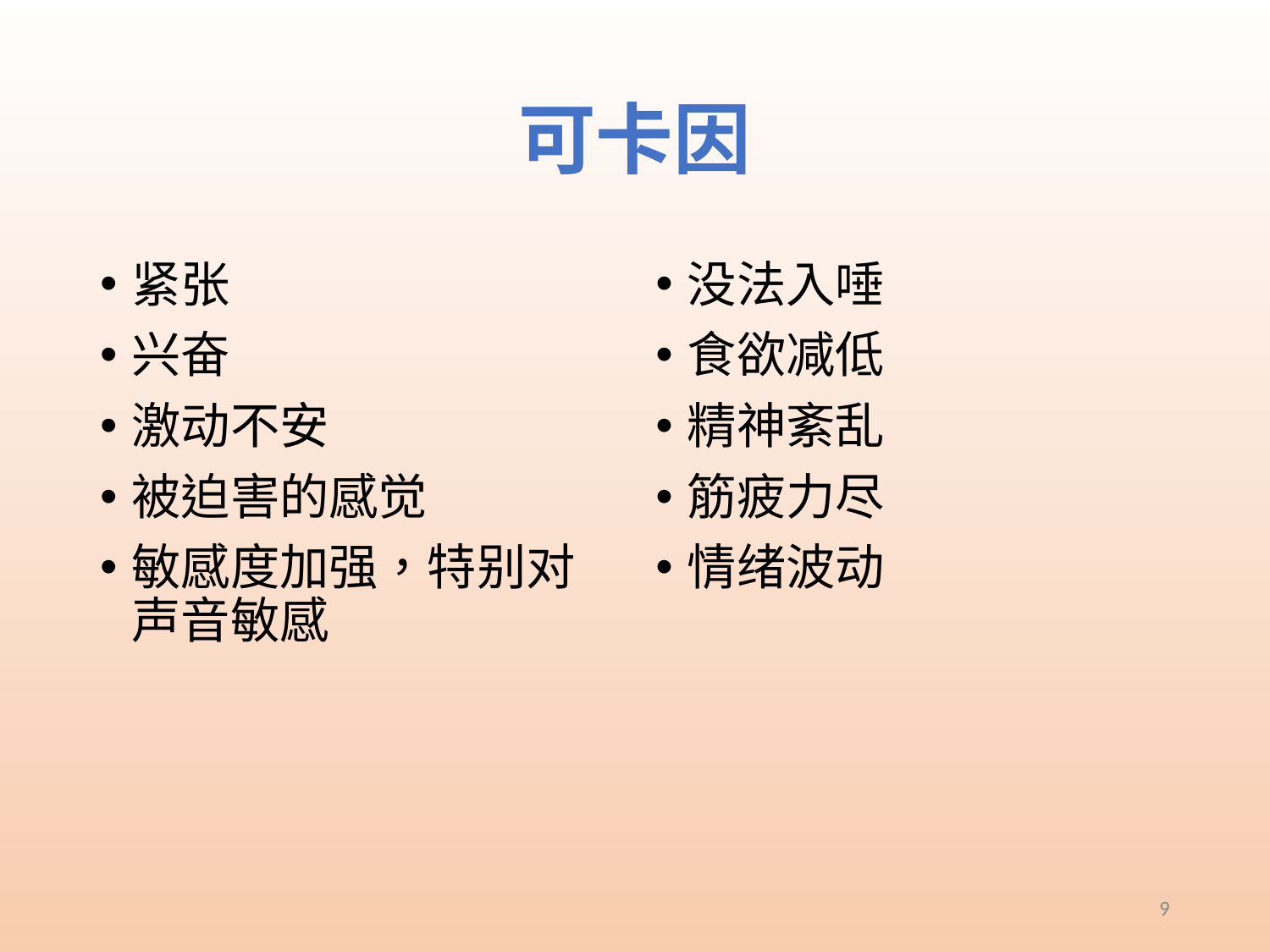

# 可卡因
紧张
兴奋
激动不安
被迫害的感觉
敏感度加强，特别对声音敏感

没法入唾
食欲减低
精神紊乱
筋疲力尽
情绪波动

9